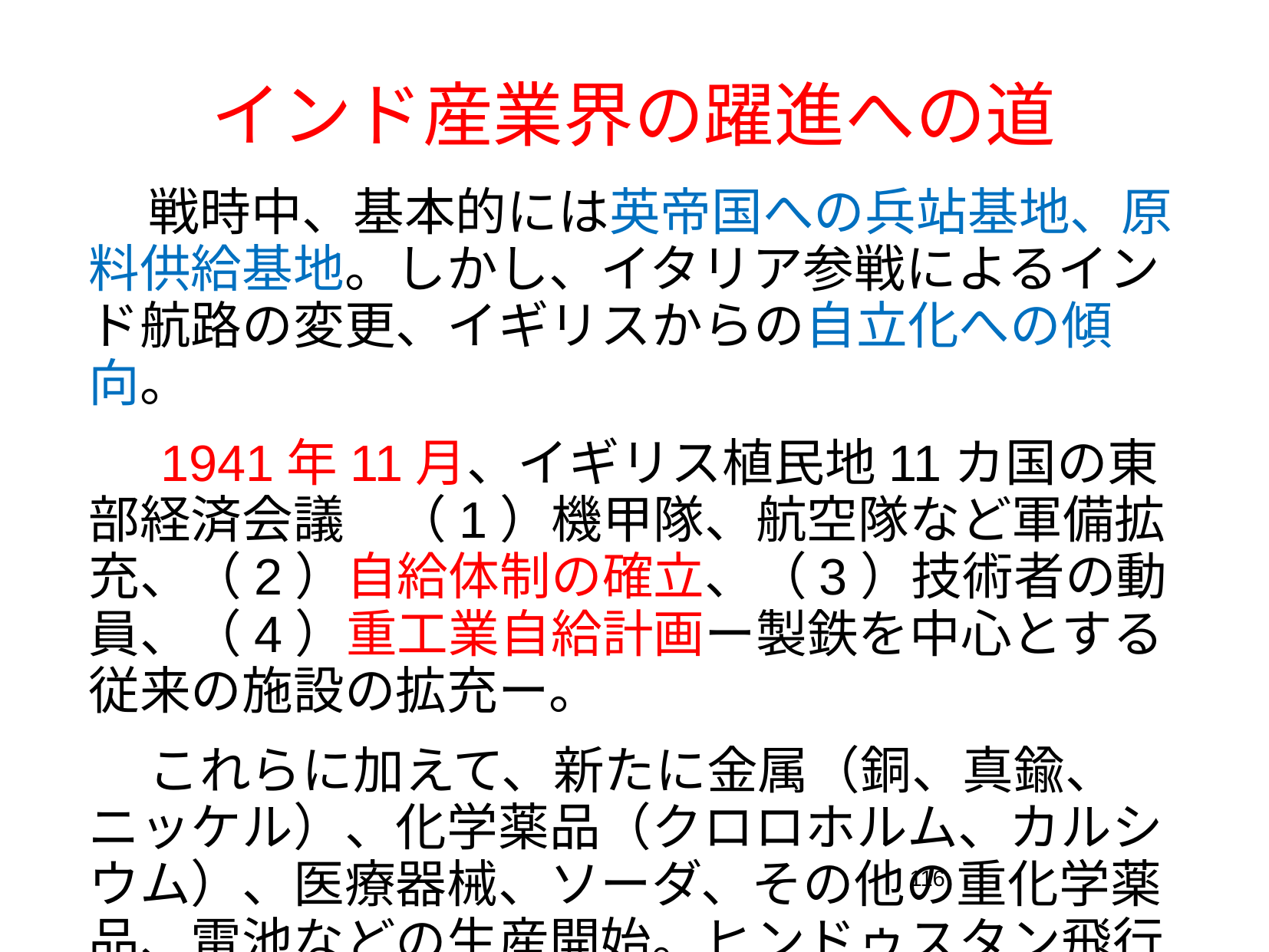

# インド産業界の躍進への道
　　戦時中、基本的には英帝国への兵站基地、原料供給基地。しかし、イタリア参戦によるインド航路の変更、イギリスからの自立化への傾向。
　　1941年11月、イギリス植民地11カ国の東部経済会議　（1）機甲隊、航空隊など軍備拡充、（2）自給体制の確立、（3）技術者の動員、（4）重工業自給計画ー製鉄を中心とする従来の施設の拡充ー。
　　これらに加えて、新たに金属（銅、真鍮、ニッケル）、化学薬品（クロロホルム、カルシウム）、医療器械、ソーダ、その他の重化学薬品、電池などの生産開始。ヒンドゥスタン飛行機工場、2機生産
116